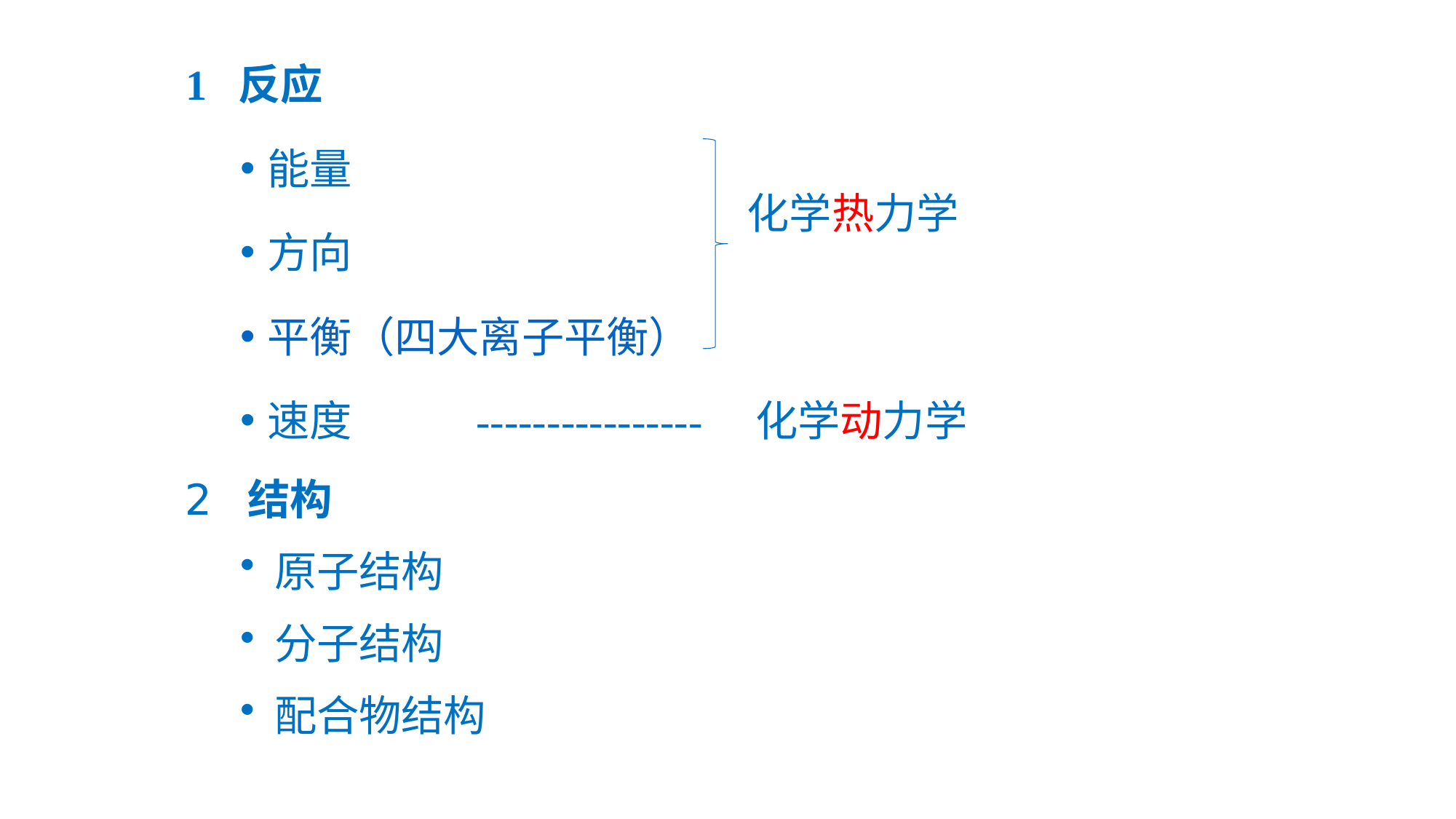

1  反应
能量
方向
平衡（四大离子平衡）
速度            ----------------    化学动力学

化学热力学
2  结构
原子结构
分子结构
配合物结构